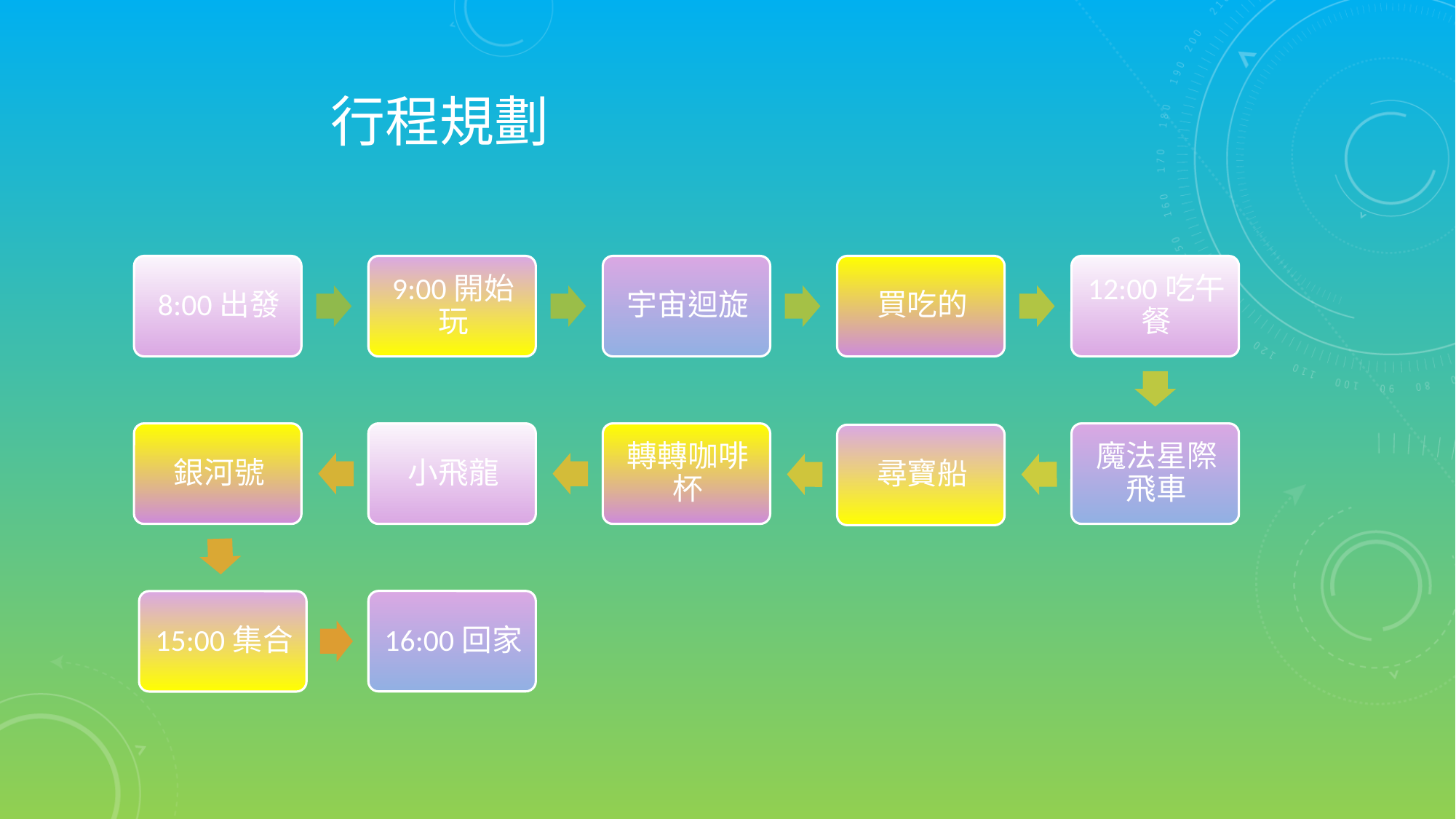

# 行程規劃
8:00出發

9:00開始玩

宇宙迴旋

買吃的

12:00吃午餐

魔法星際飛車

尋寶船

轉轉咖啡杯

小飛龍

銀河號

15:00集合

16:00回家